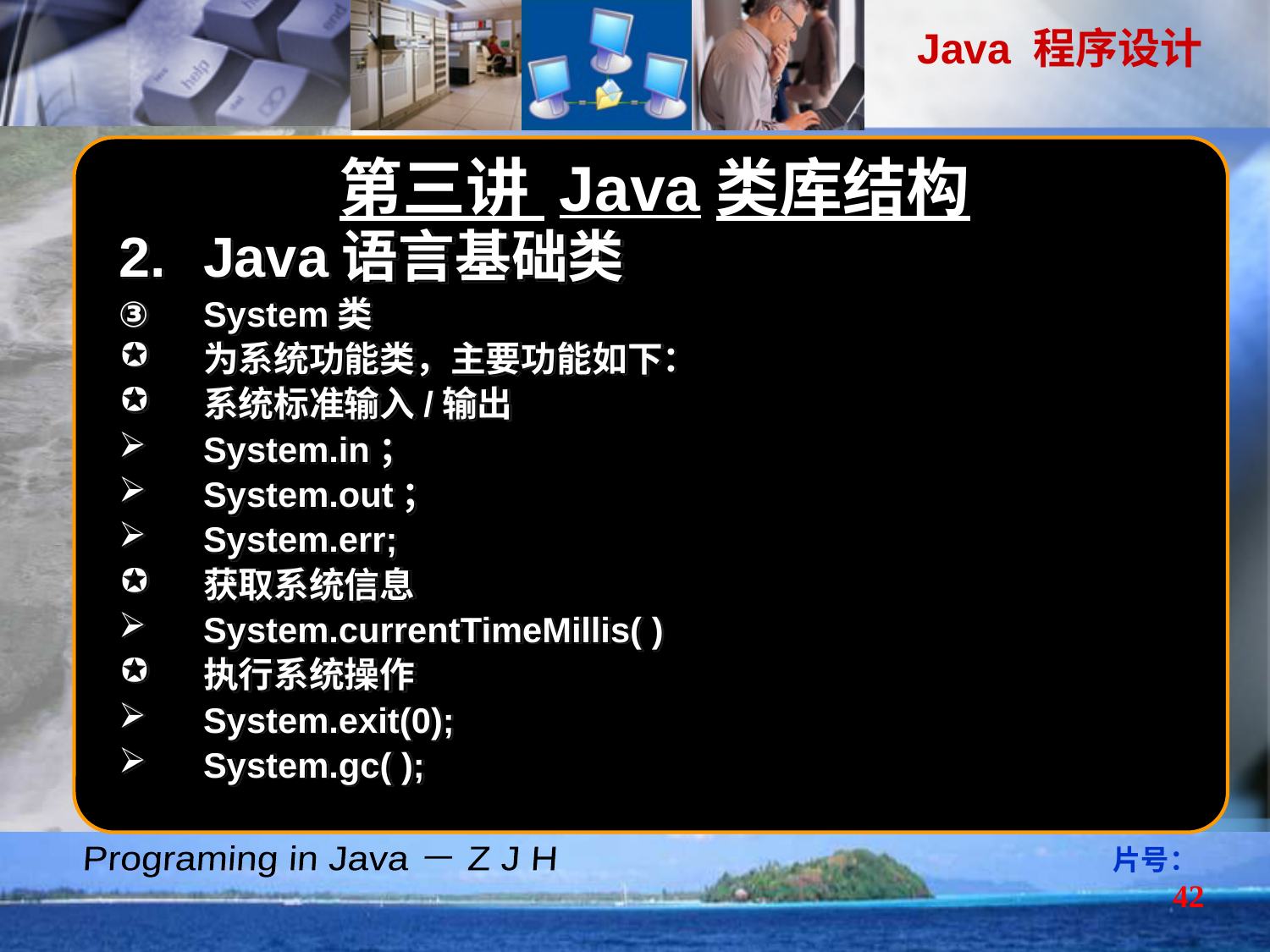

第三讲 Java类库结构
Java语言基础类
System类
为系统功能类，主要功能如下：
系统标准输入/输出
System.in；
System.out；
System.err;
获取系统信息
System.currentTimeMillis( )
执行系统操作
System.exit(0);
System.gc( );
片号：42